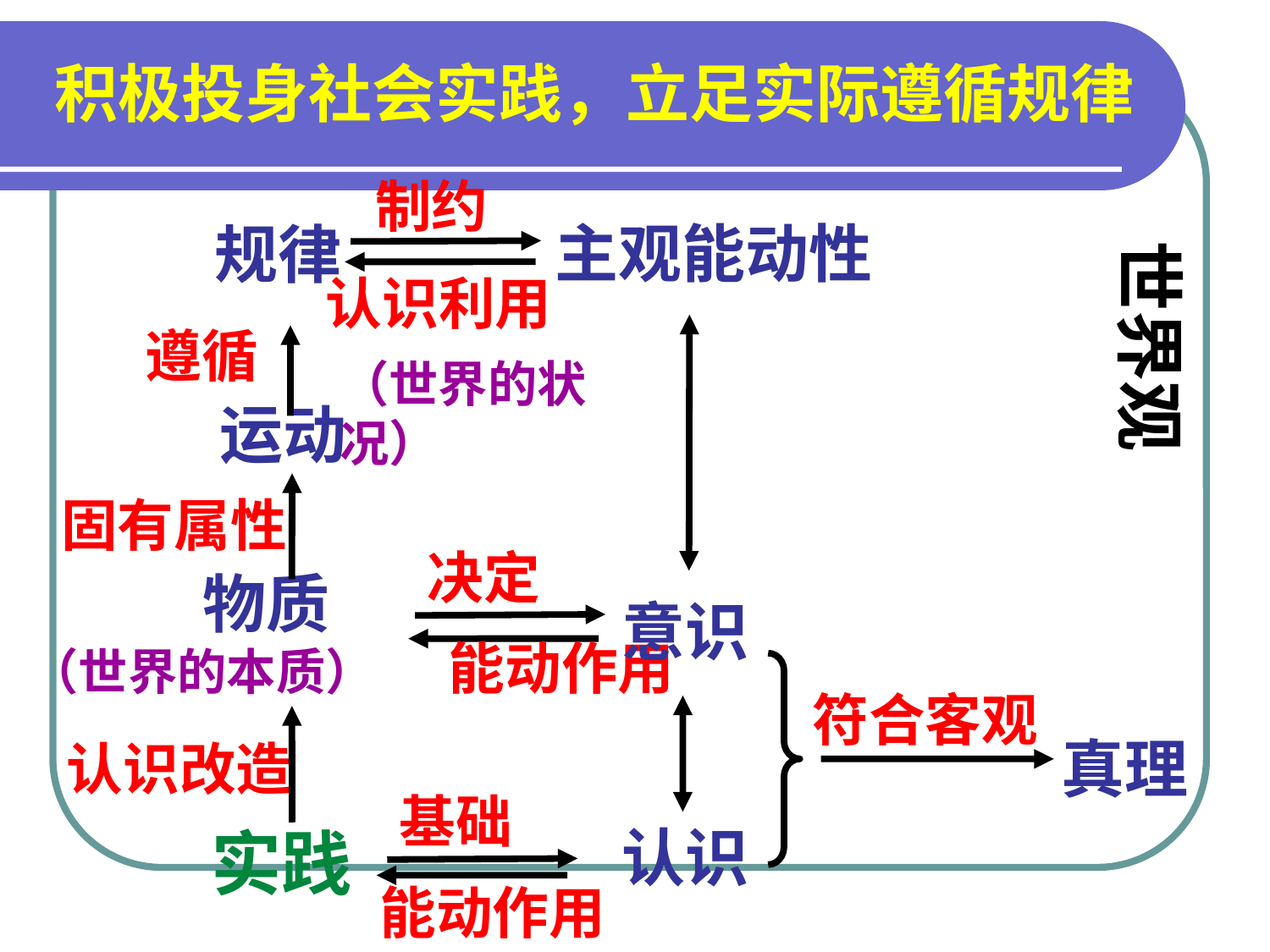

积极投身社会实践，立足实际遵循规律
制约

认识利用

主观能动性
意识
认识
规律
遵循

运动

固有属性

决定
能动作用

           物质
（世界的本质）

认识改造

符合客观
真理

基础
实践

能动作用

（世界的状况）
世界观